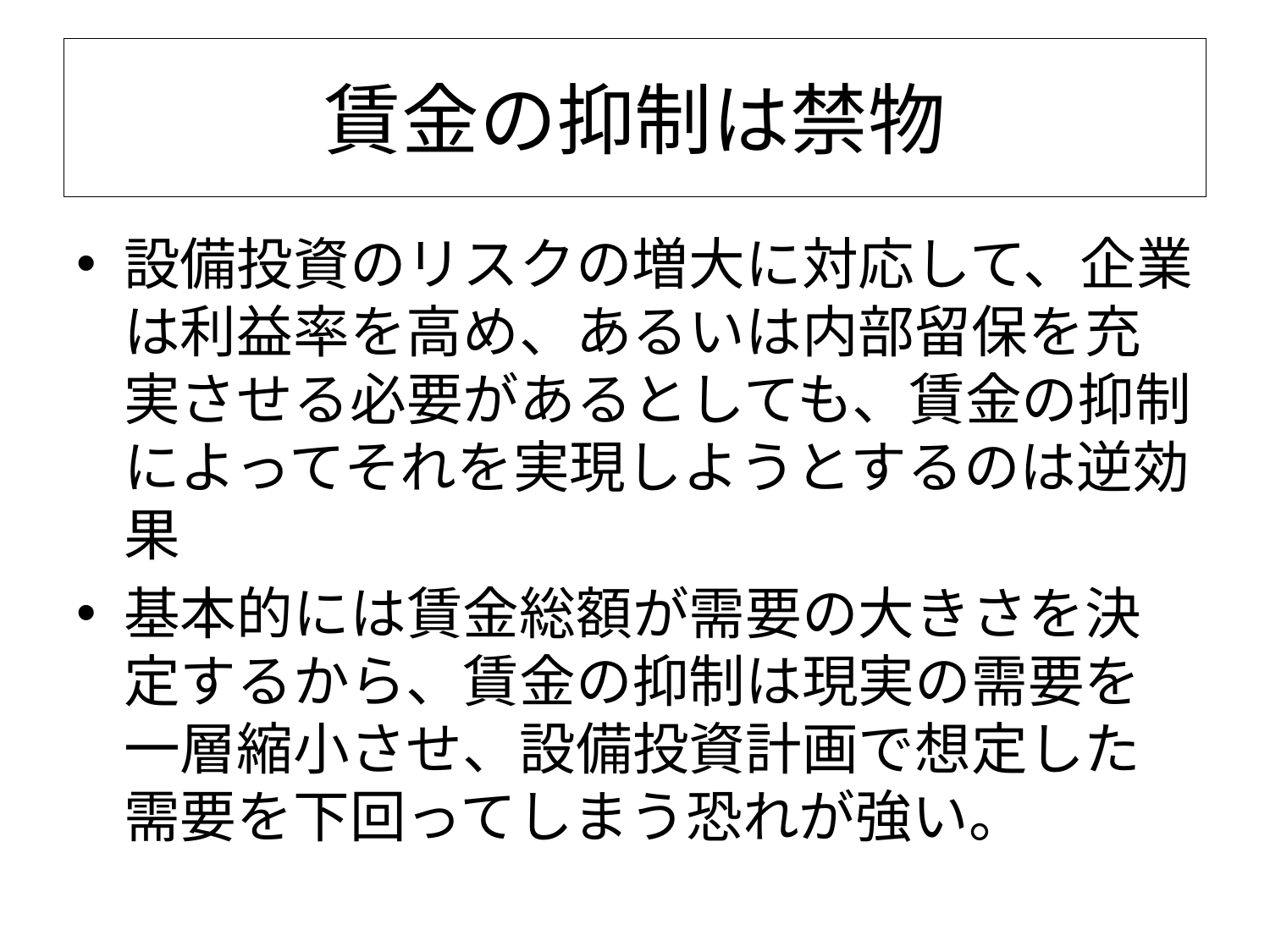

# 賃金の抑制は禁物
設備投資のリスクの増大に対応して、企業は利益率を高め、あるいは内部留保を充実させる必要があるとしても、賃金の抑制によってそれを実現しようとするのは逆効果
基本的には賃金総額が需要の大きさを決定するから、賃金の抑制は現実の需要を一層縮小させ、設備投資計画で想定した需要を下回ってしまう恐れが強い。